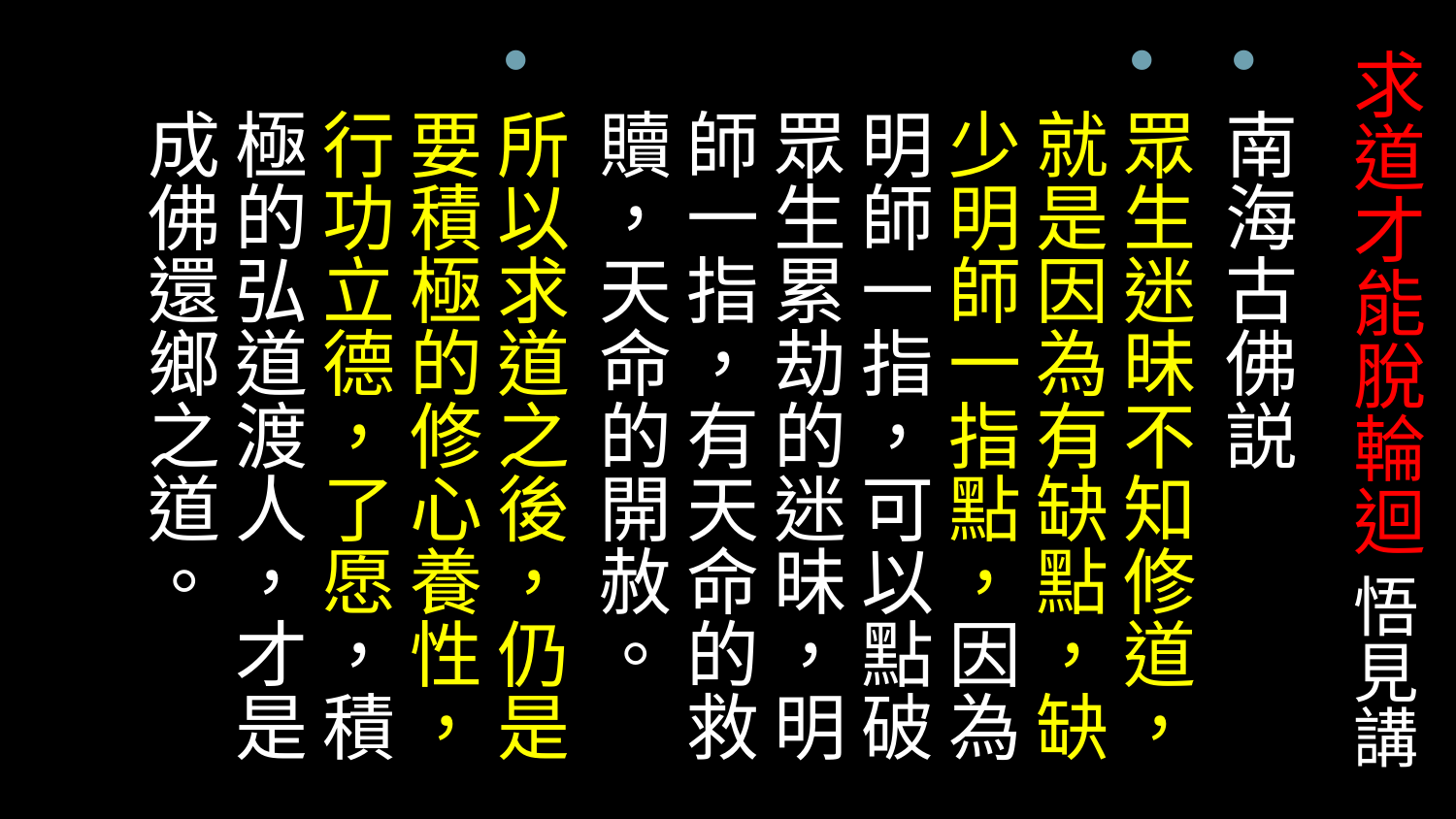

# 求道才能脫輪迴 悟見講
南海古佛説
眾生迷昧不知修道，就是因為有缺點，缺少明師一指點，因為明師一指，可以點破眾生累劫的迷昧，明師一指，有天命的救贖，天命的開赦。
所以求道之後，仍是要積極的修心養性，行功立德，了愿，積極的弘道渡人，才是成佛還鄉之道。